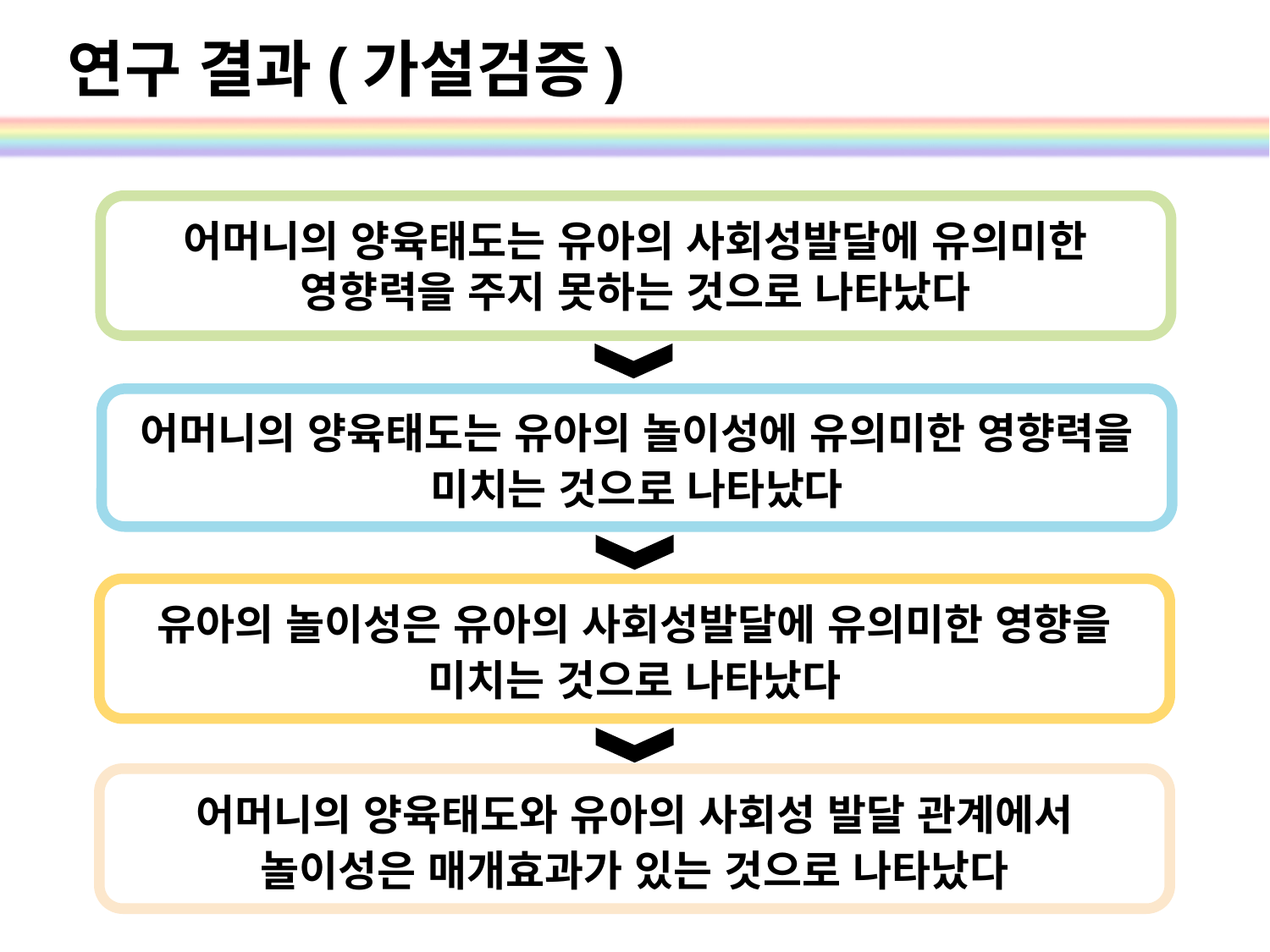

# 연구 결과(가설검증)
어머니의 양육태도는 유아의 사회성발달에 유의미한 영향력을 주지 못하는 것으로 나타났다

어머니의 양육태도는 유아의 놀이성에 유의미한 영향력을 미치는 것으로 나타났다

유아의 놀이성은 유아의 사회성발달에 유의미한 영향을 미치는 것으로 나타났다

어머니의 양육태도와 유아의 사회성 발달 관계에서 놀이성은 매개효과가 있는 것으로 나타났다